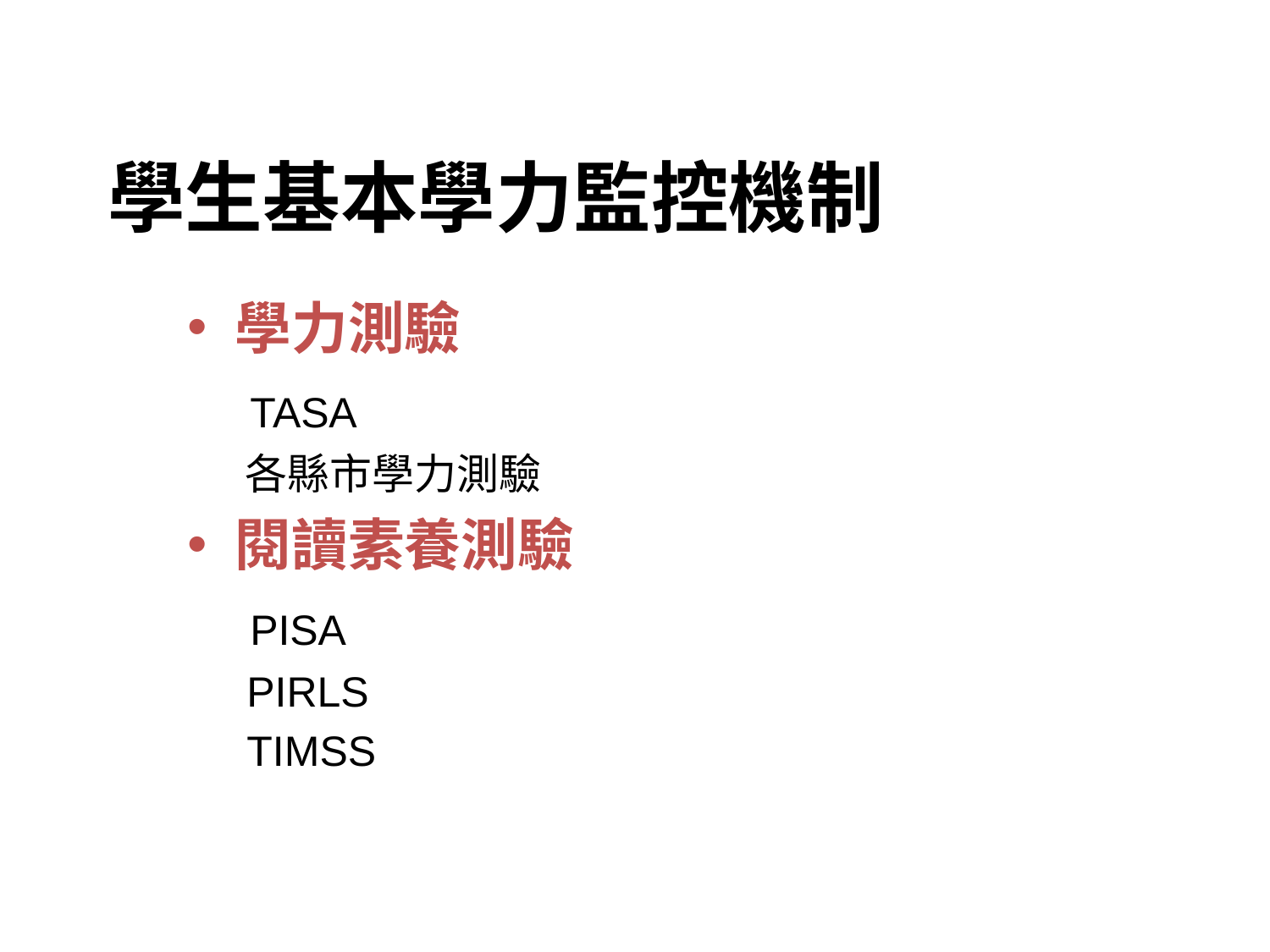

# 學生基本學力監控機制
學力測驗
    TASA
     各縣市學力測驗
閱讀素養測驗
    PISA
     PIRLS
     TIMSS